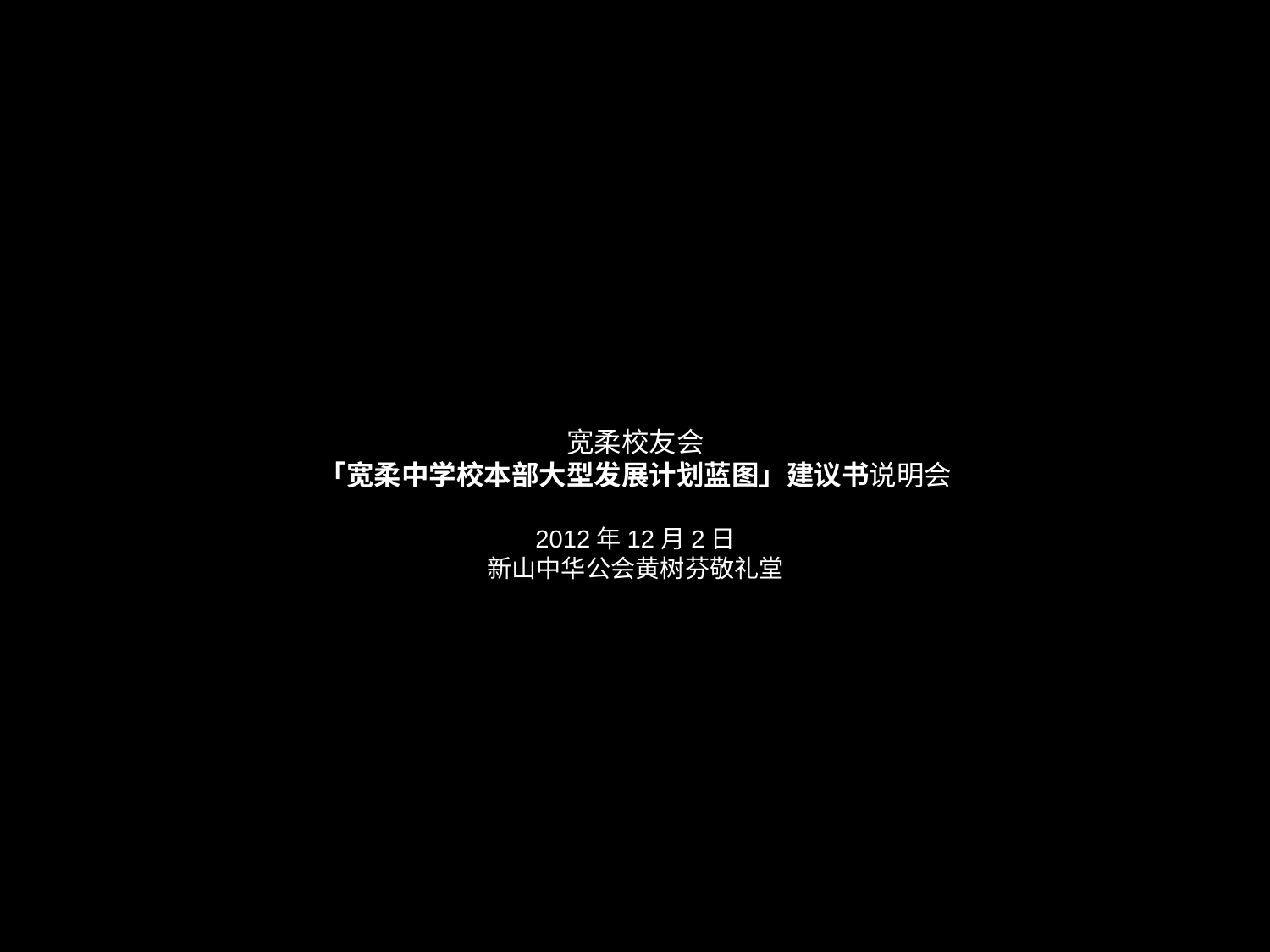

# 宽柔校友会 「宽柔中学校本部大型发展计划蓝图」建议书说明会 2012年12月2日 新山中华公会黄树芬敬礼堂